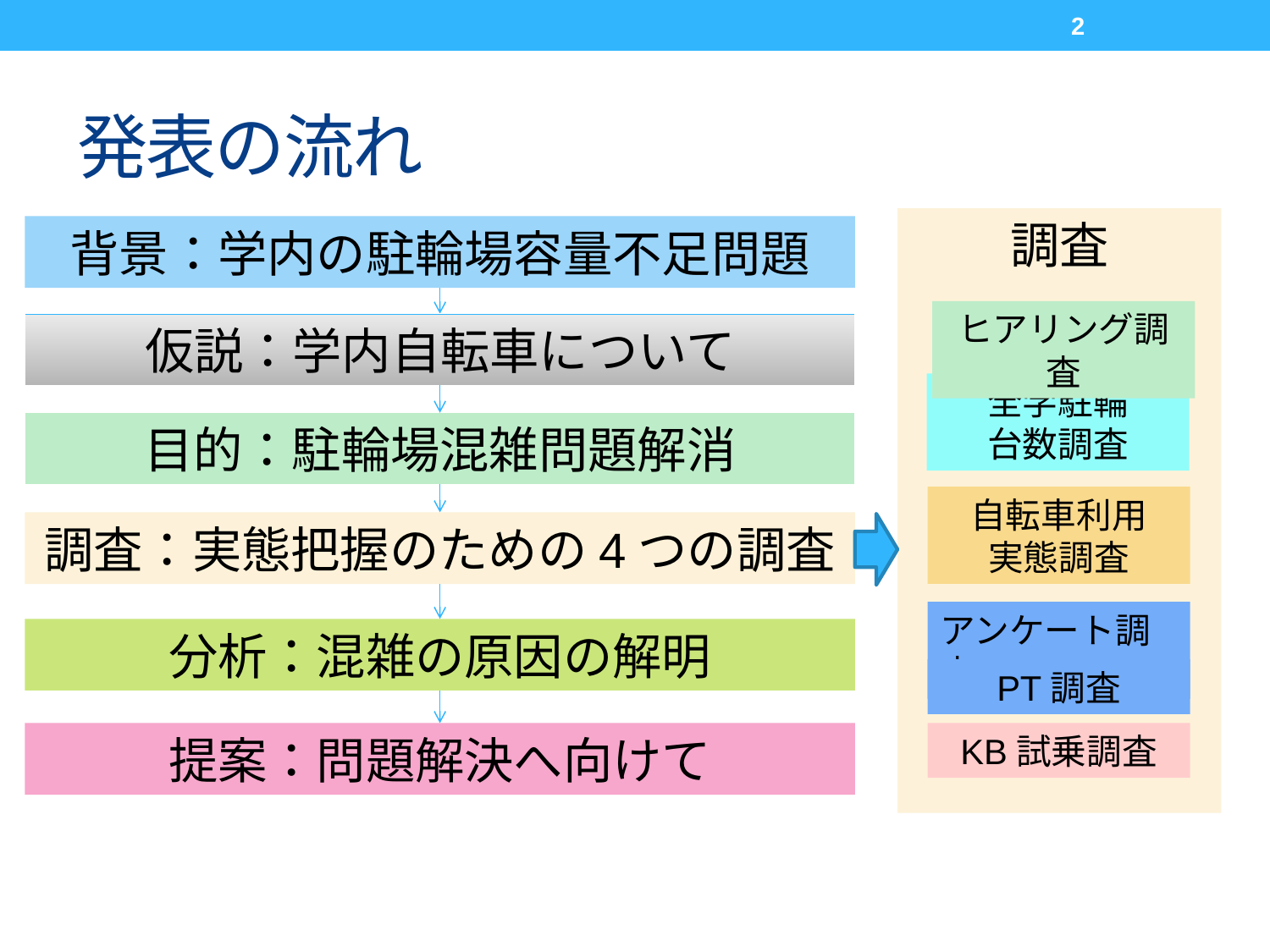

2
# 発表の流れ
調査

背景：学内の駐輪場容量不足問題
ヒアリング調査
仮説：学内自転車について
全学駐輪
台数調査
目的：駐輪場混雑問題解消
自転車利用
実態調査
調査：実態把握のための4つの調査

アンケート調査
分析：混雑の原因の解明
PT調査
KB試乗調査
提案：問題解決へ向けて